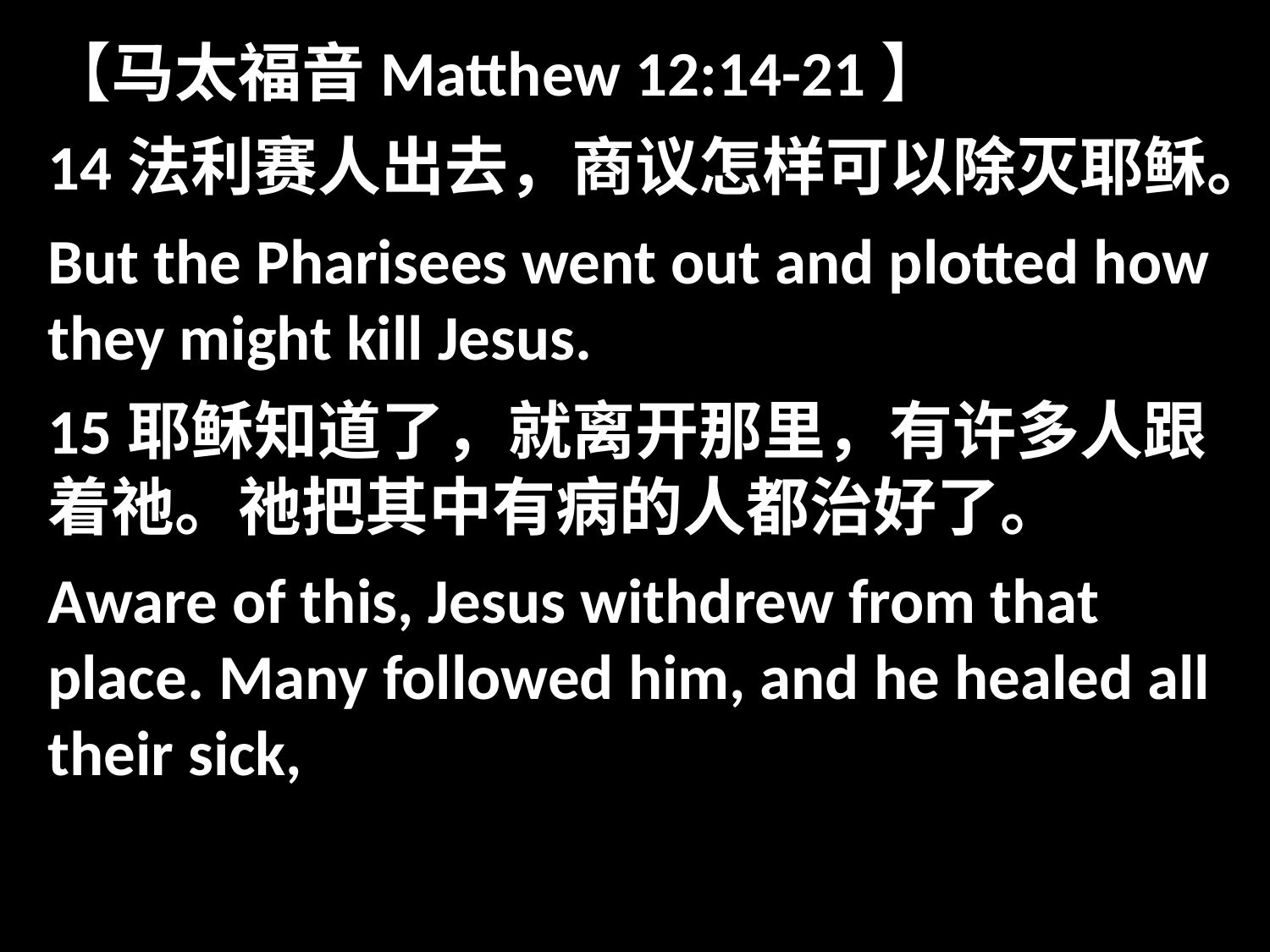

【马太福音Matthew 12:14-21】
14法利赛人出去，商议怎样可以除灭耶稣。
But the Pharisees went out and plotted how they might kill Jesus.
15耶稣知道了，就离开那里，有许多人跟着祂。祂把其中有病的人都治好了。
Aware of this, Jesus withdrew from that place. Many followed him, and he healed all their sick,